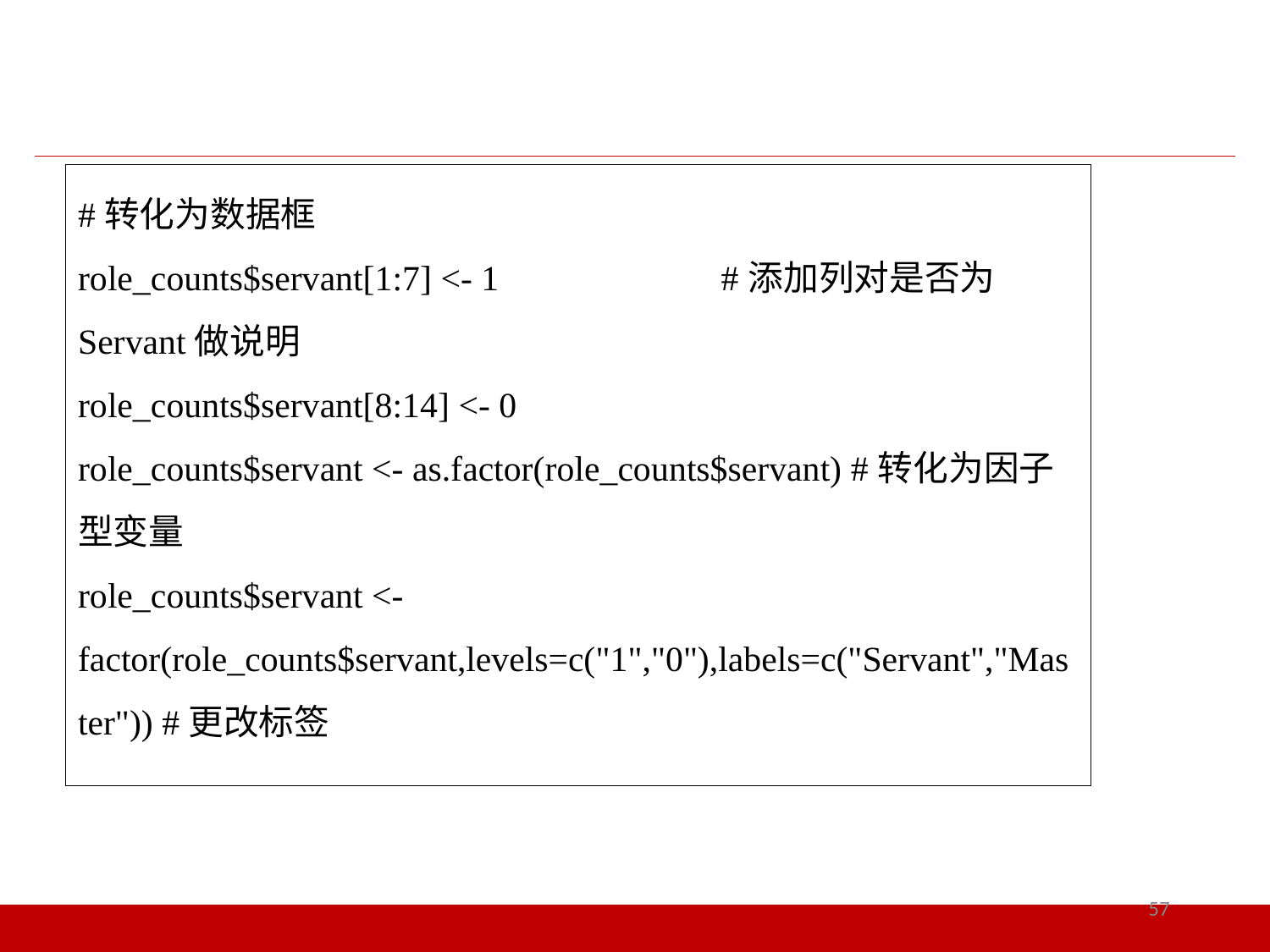

#转化为数据框
role_counts$servant[1:7] <- 1                         #添加列对是否为Servant做说明
role_counts$servant[8:14] <- 0
role_counts$servant <- as.factor(role_counts$servant) #转化为因子型变量
role_counts$servant <- factor(role_counts$servant,levels=c("1","0"),labels=c("Servant","Master")) #更改标签

57